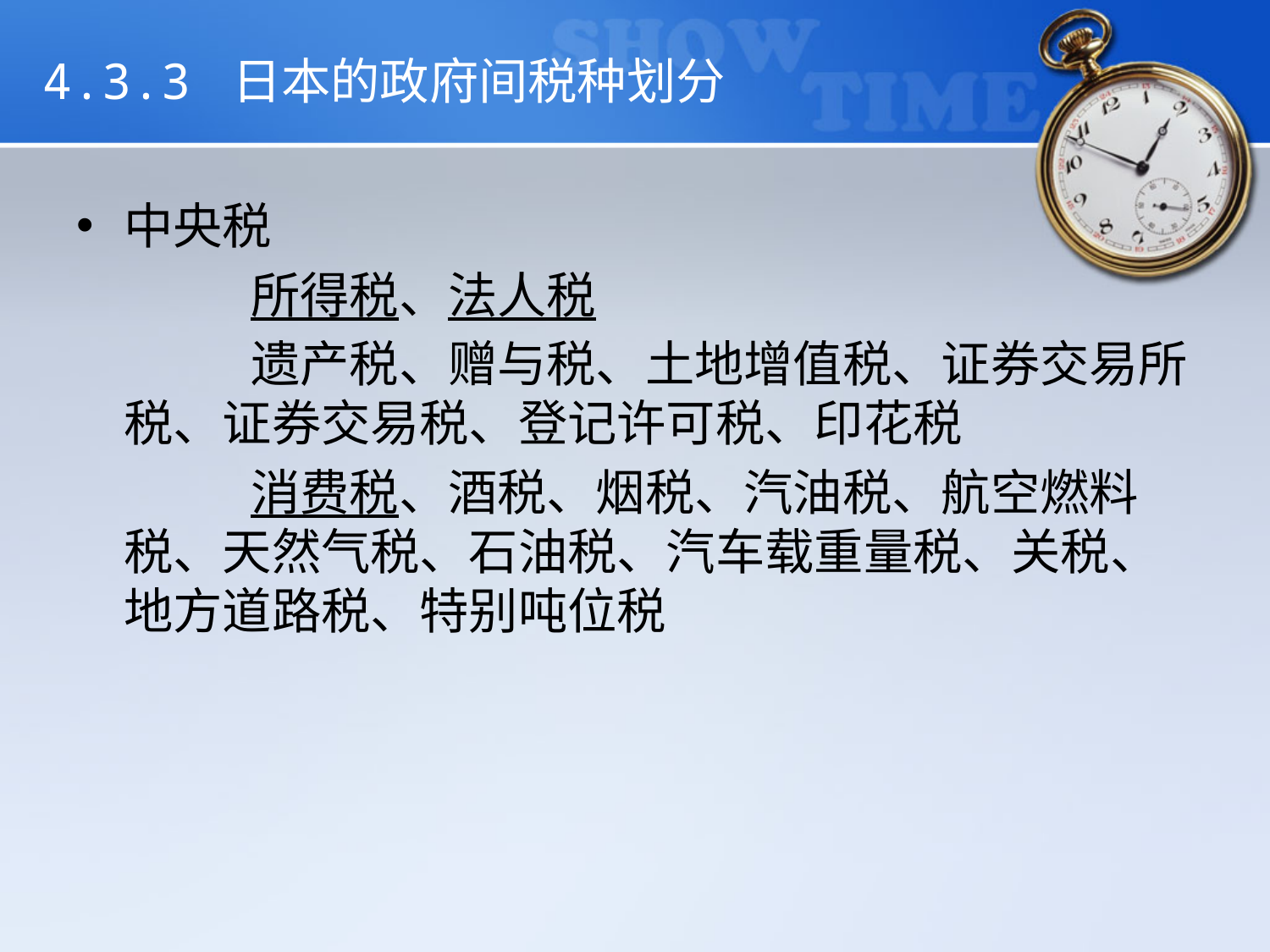

# 4.3.3 日本的政府间税种划分
中央税
		所得税、法人税
		遗产税、赠与税、土地增值税、证券交易所税、证券交易税、登记许可税、印花税
		消费税、酒税、烟税、汽油税、航空燃料税、天然气税、石油税、汽车载重量税、关税、地方道路税、特别吨位税